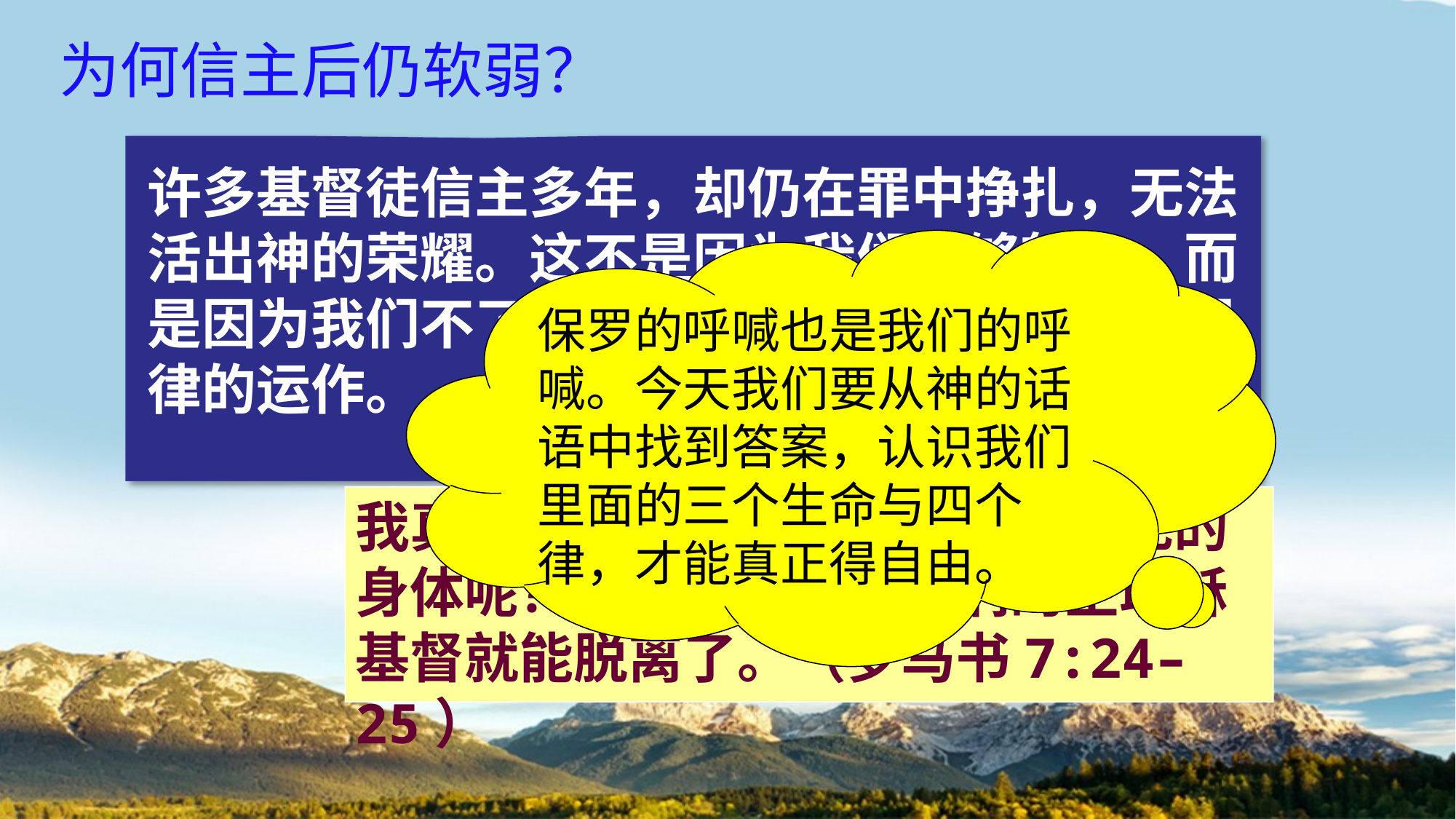

为何信主后仍软弱？
许多基督徒信主多年，却仍在罪中挣扎，无法活出神的荣耀。这不是因为我们不够努力，而是因为我们不了解自己里面的生命结构与属灵律的运作。
保罗的呼喊也是我们的呼喊。今天我们要从神的话语中找到答案，认识我们里面的三个生命与四个律，才能真正得自由。
我真是苦啊！谁能救我脱离这取死的身体呢？感谢神，靠着我们的主耶稣基督就能脱离了。（罗马书7:24–25）